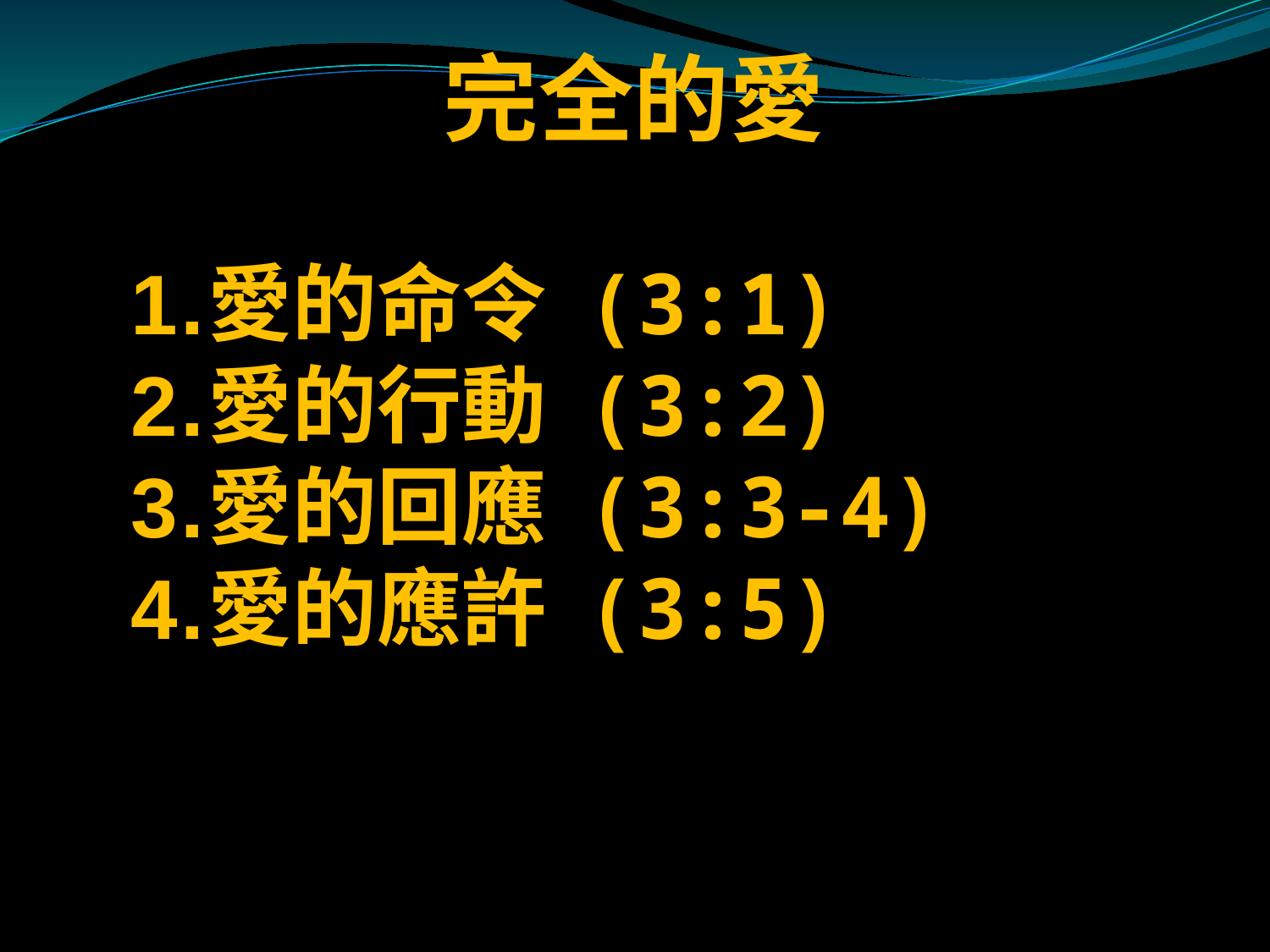

# 完全的愛
愛的命令 (3:1)
愛的行動 (3:2)
愛的回應 (3:3-4)
愛的應許 (3:5)